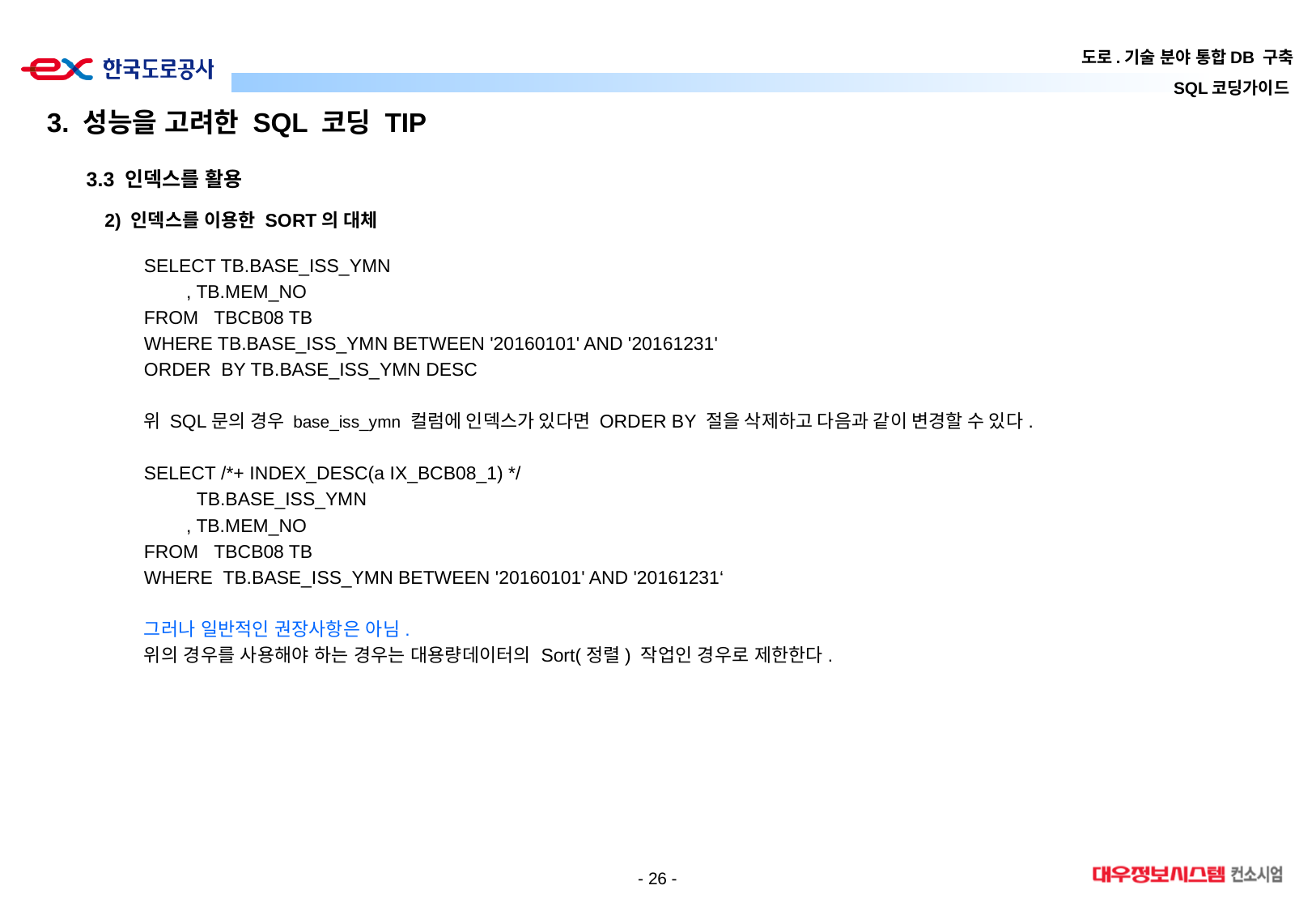

3. 성능을 고려한 SQL 코딩 TIP
3.3 인덱스를 활용
2) 인덱스를 이용한 SORT의 대체
SELECT TB.BASE_ISS_YMN
        , TB.MEM_NO
FROM   TBCB08 TB
WHERE TB.BASE_ISS_YMN BETWEEN '20160101' AND '20161231'
ORDER  BY TB.BASE_ISS_YMN DESC

위 SQL문의 경우 base_iss_ymn 컬럼에 인덱스가 있다면 ORDER BY 절을 삭제하고 다음과 같이 변경할 수 있다.

SELECT /*+ INDEX_DESC(a IX_BCB08_1) */
          TB.BASE_ISS_YMN
        , TB.MEM_NO
FROM   TBCB08 TB
WHERE  TB.BASE_ISS_YMN BETWEEN '20160101' AND '20161231‘

그러나 일반적인 권장사항은 아님.
위의 경우를 사용해야 하는 경우는 대용량데이터의 Sort(정렬) 작업인 경우로 제한한다.